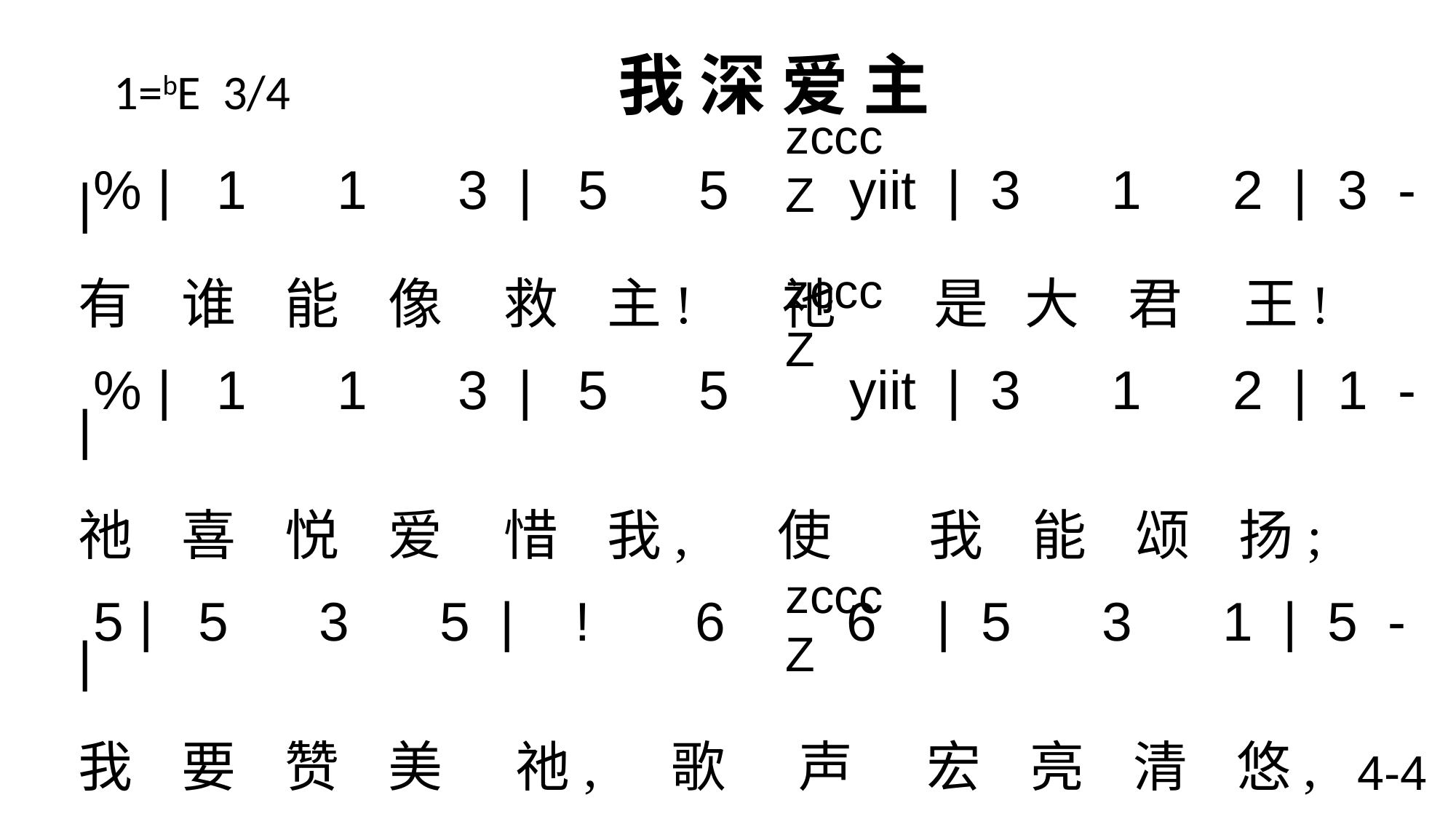

# 1=bE  3/4                     我 深 爱 主
zcccZ
 % |   1      1      3  |   5      5        yiit  |  3      1      2  |  3  - |
有    谁    能    像     救    主!     祂        是   大    君     王!
 % |   1      1      3  |   5      5        yiit  |  3      1      2  |  1  - |
祂    喜    悦    爱     惜    我,     使        我    能    颂    扬;
 5 |   5      3      5  |    !       6        6    |  5      3      1  |  5  - |
我    要    赞    美      祂,    歌      声      宏    亮    清    悠,
 % |   1      1      3  |   5      5        yiit  |  3      1      2  |  1  - \
我    灵    欣    喜     有    如      快        乐    河    长    流。
zcccZ
zcccZ
4-4